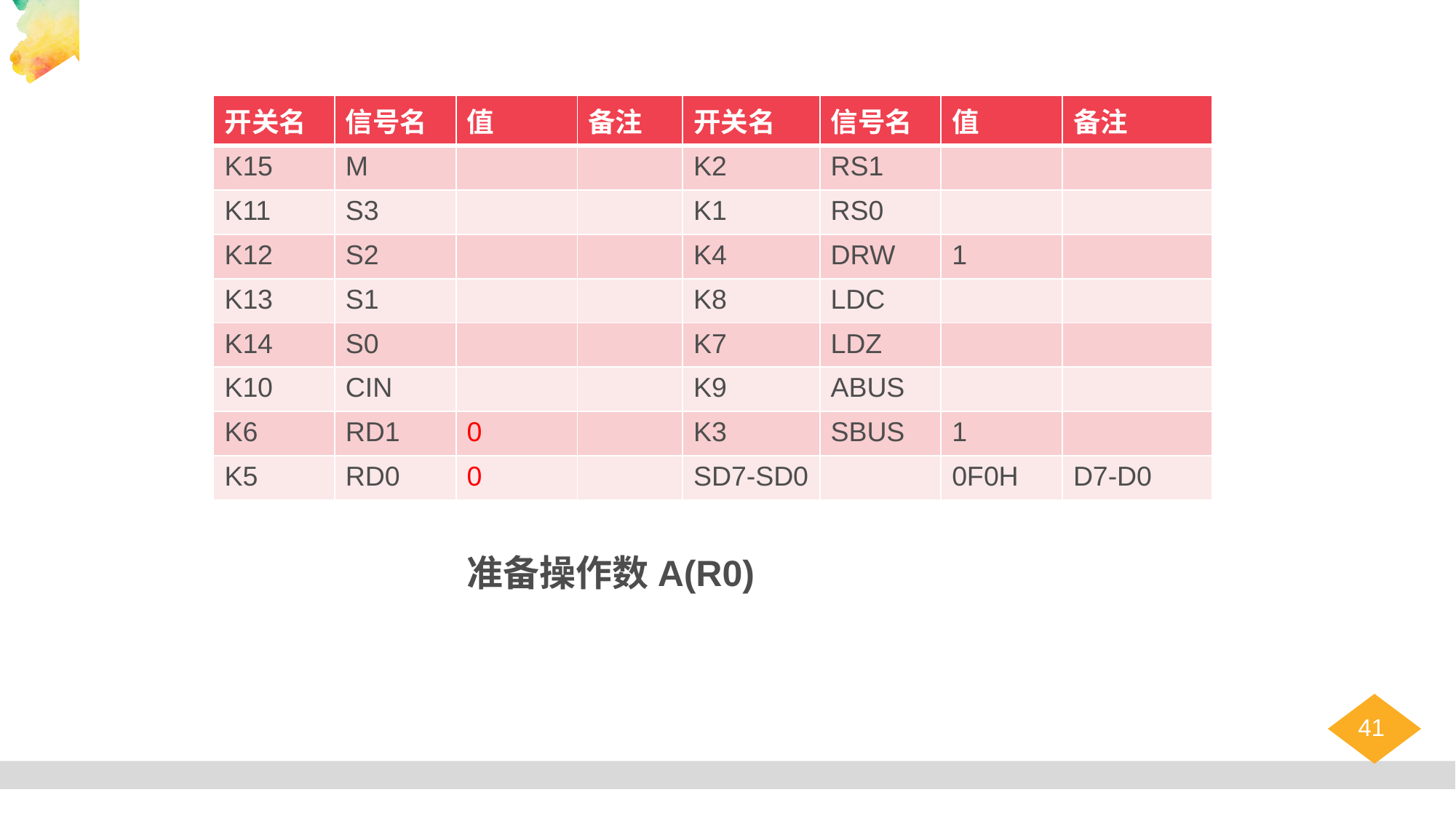

| 开关名 | 信号名 | 值 | 备注 | 开关名 | 信号名 | 值 | 备注 |
| --- | --- | --- | --- | --- | --- | --- | --- |
| K15 | M |  |  | K2 | RS1 |  |  |
| K11 | S3 |  |  | K1 | RS0 |  |  |
| K12 | S2 |  |  | K4 | DRW | 1 |  |
| K13 | S1 |  |  | K8 | LDC |  |  |
| K14 | S0 |  |  | K7 | LDZ |  |  |
| K10 | CIN |  |  | K9 | ABUS |  |  |
| K6 | RD1 | 0 |  | K3 | SBUS | 1 |  |
| K5 | RD0 | 0 |  | SD7-SD0 |  | 0F0H | D7-D0 |
准备操作数A(R0)